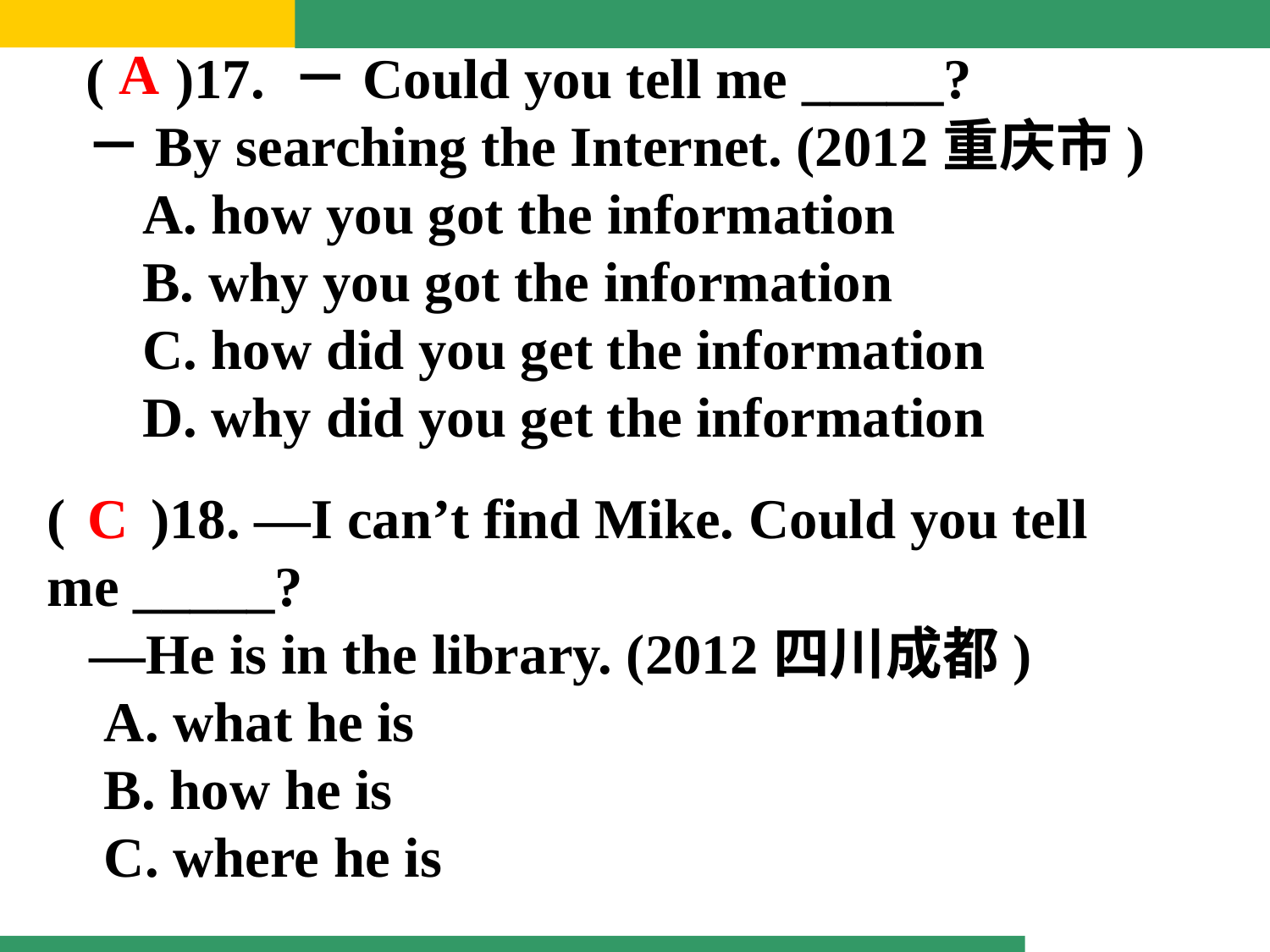

A
(     )17. －Could you tell me _____?
－By searching the Internet. (2012重庆市)
    A. how you got the information
    B. why you got the information
    C. how did you get the information
    D. why did you get the information
(      )18. —I can’t find Mike. Could you tell me _____?
   —He is in the library. (2012四川成都)
    A. what he is
    B. how he is
    C. where he is
C